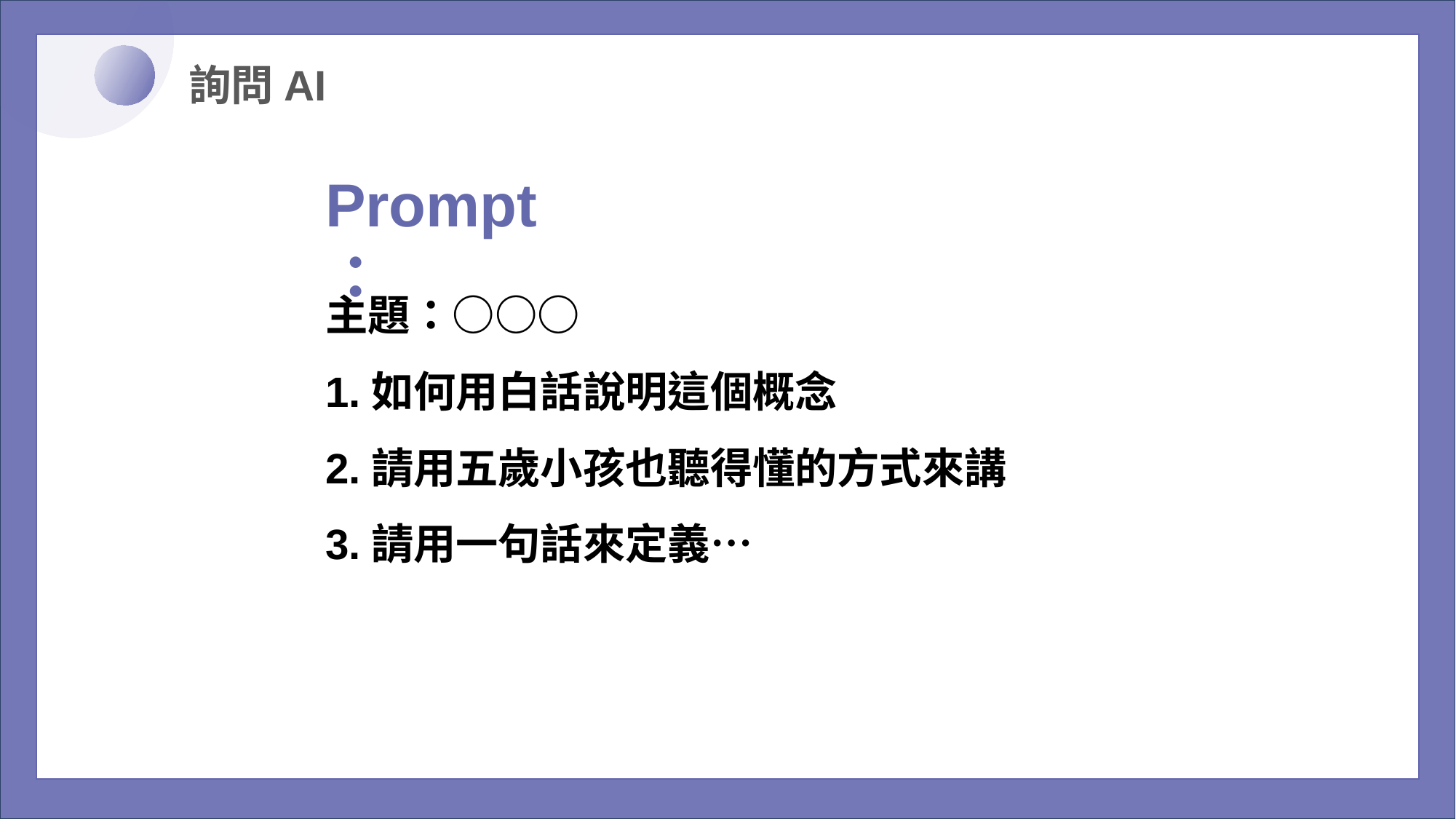

詢問AI
Prompt：
主題：○○○
1.如何用白話說明這個概念
2.請用五歲小孩也聽得懂的方式來講
3.請用一句話來定義…